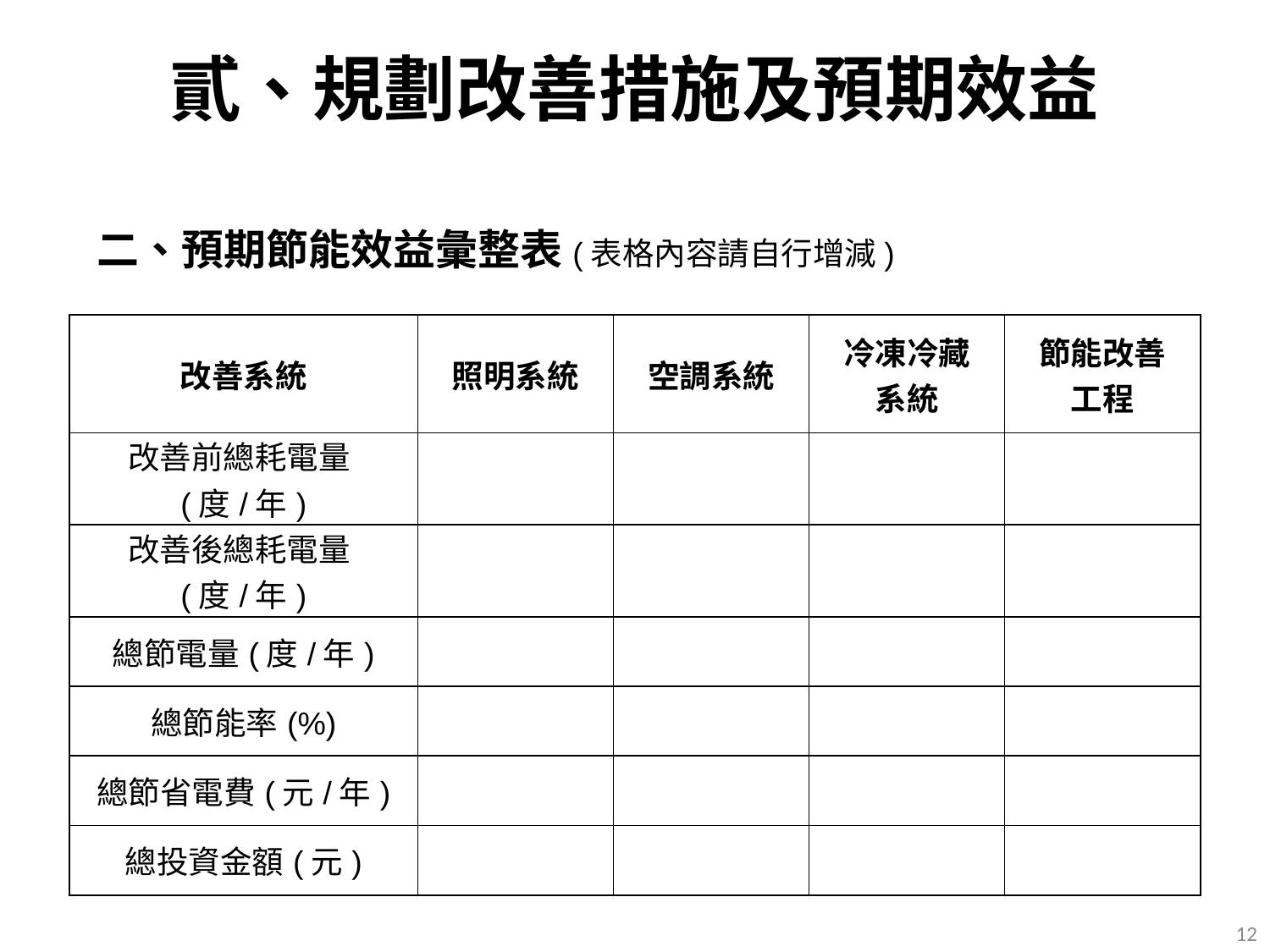

# 貳、規劃改善措施及預期效益
二、預期節能效益彙整表(表格內容請自行增減)
| 改善系統 | 照明系統 | 空調系統 | 冷凍冷藏 系統 | 節能改善 工程 |
| --- | --- | --- | --- | --- |
| 改善前總耗電量(度/年) |  |  |  |  |
| 改善後總耗電量(度/年) |  |  |  |  |
| 總節電量(度/年) |  |  |  |  |
| 總節能率(%) |  |  |  |  |
| 總節省電費(元/年) |  |  |  |  |
| 總投資金額(元) |  |  |  |  |
12